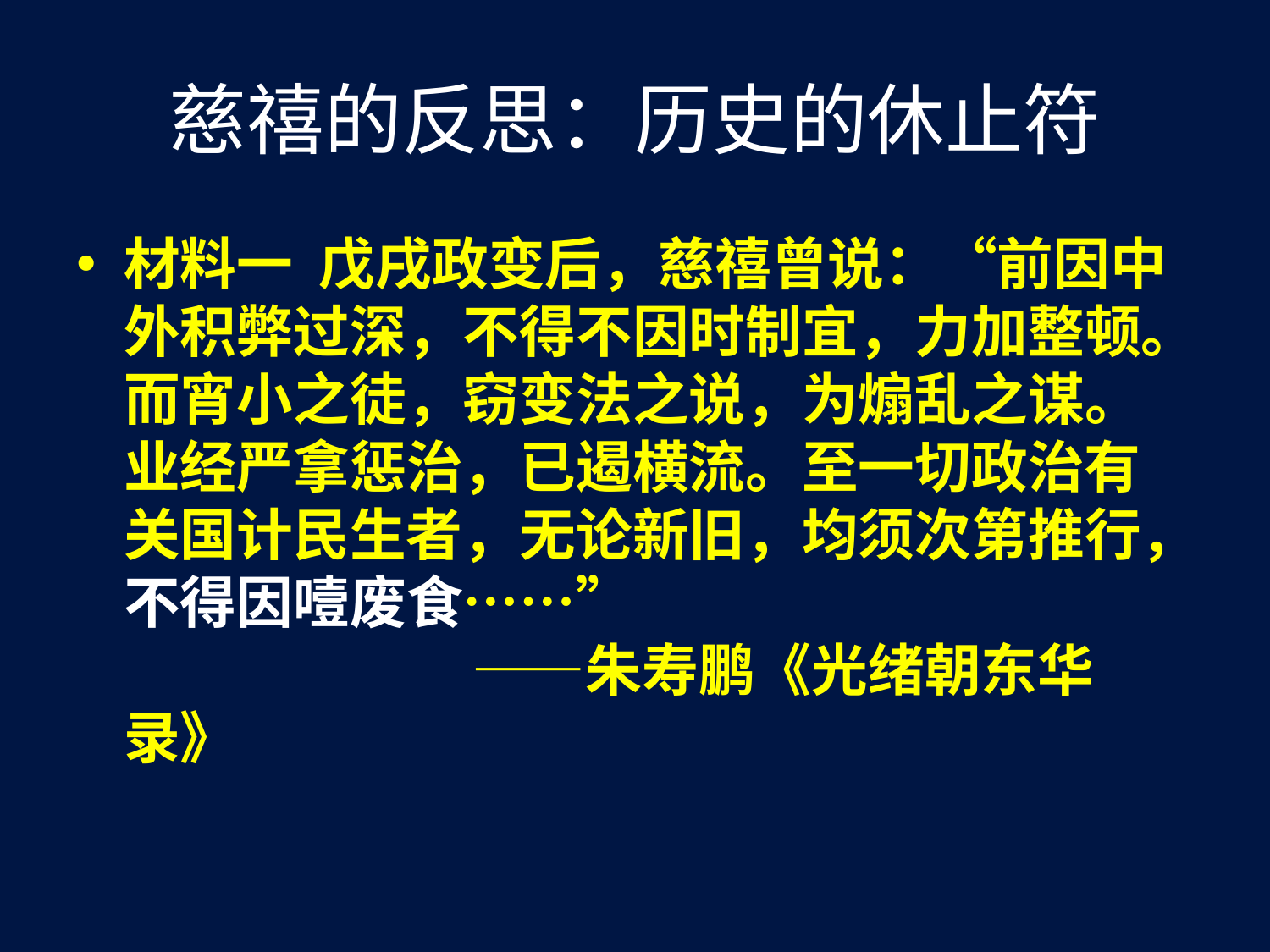

# 慈禧的反思：历史的休止符
材料一  戊戌政变后，慈禧曾说：“前因中外积弊过深，不得不因时制宜，力加整顿。而宵小之徒，窃变法之说，为煽乱之谋。业经严拿惩治，已遏横流。至一切政治有关国计民生者，无论新旧，均须次第推行，不得因噎废食……”
                           ——朱寿鹏《光绪朝东华录》